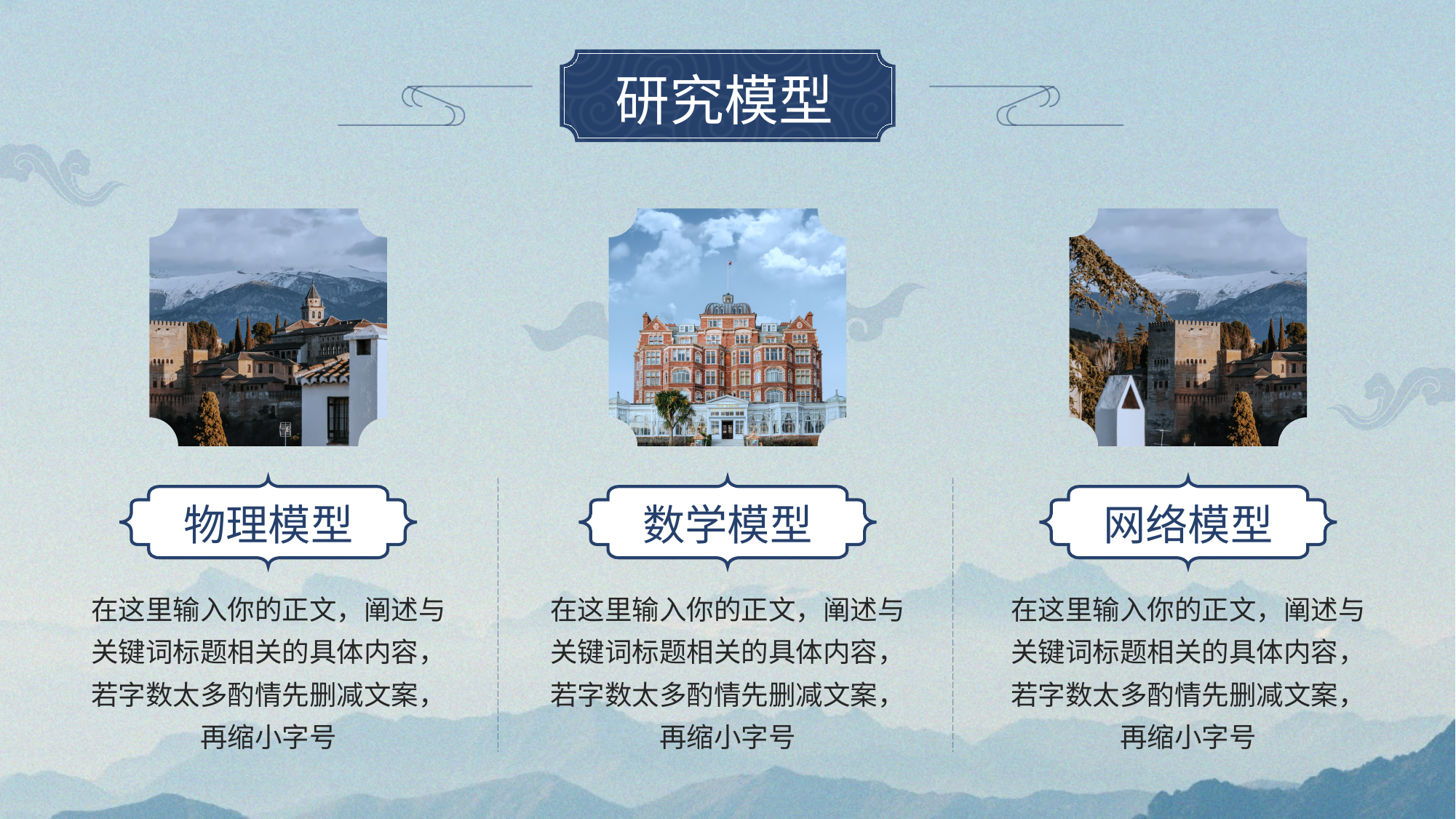

# 研究模型

物理模型
数学模型
网络模型
在这里输入你的正文，阐述与关键词标题相关的具体内容，若字数太多酌情先删减文案，再缩小字号
在这里输入你的正文，阐述与关键词标题相关的具体内容，若字数太多酌情先删减文案，再缩小字号
在这里输入你的正文，阐述与关键词标题相关的具体内容，若字数太多酌情先删减文案，再缩小字号